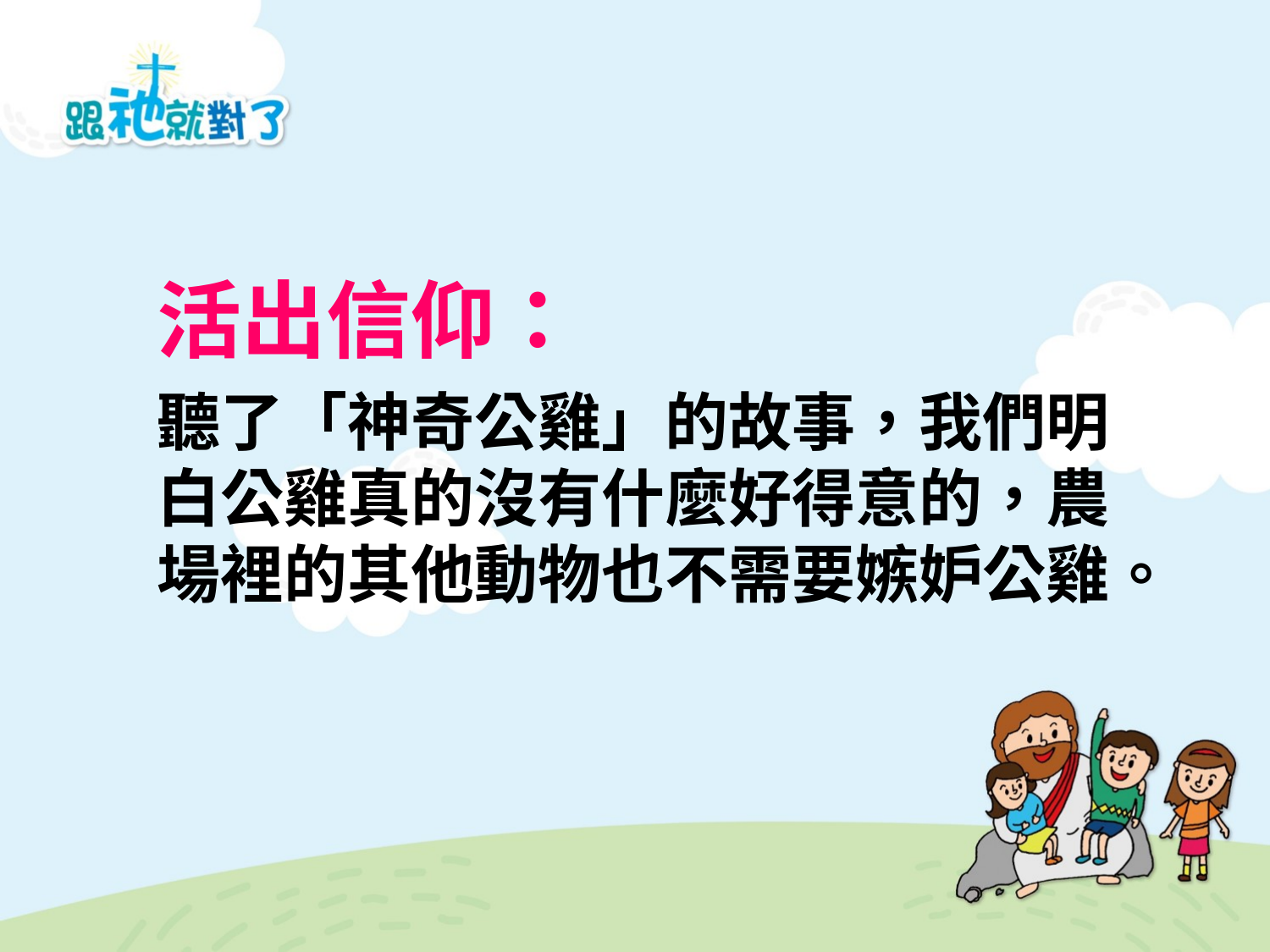

活出信仰：
聽了「神奇公雞」的故事，我們明白公雞真的沒有什麼好得意的，農場裡的其他動物也不需要嫉妒公雞。